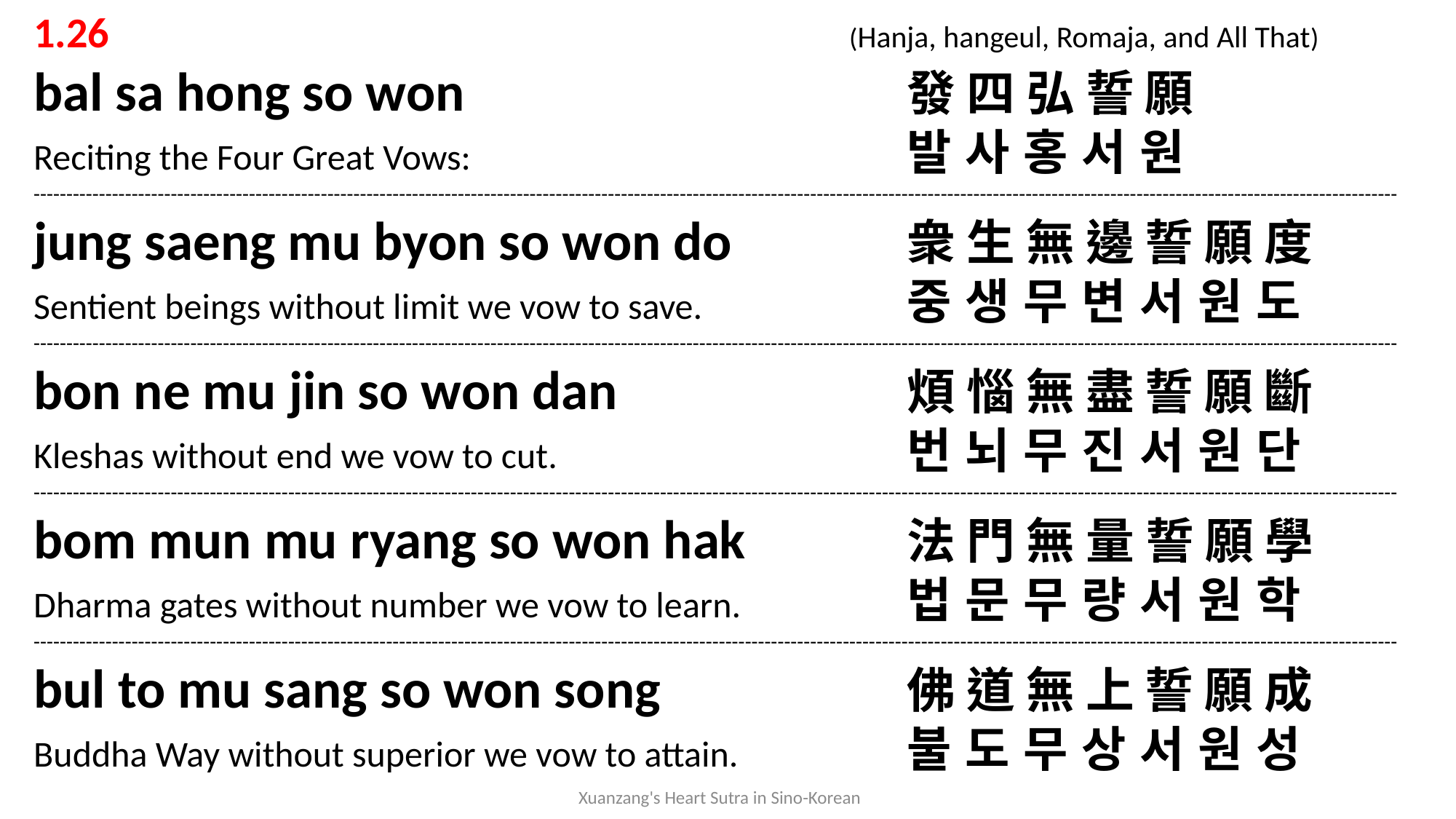

1.26						                          (Hanja, hangeul, Romaja, and All That)
bal sa hong so won                          		發 四 弘 誓 願
Reciting the Four Great Vows: 				발 사 홍 서 원
-----------------------------------------------------------------------------------------------------------------------------------------------------------------------------------------------------------------
jung saeng mu byon so won do    		衆 生 無 邊 誓 願 度
Sentient beings without limit we vow to save.		중 생 무 변 서 원 도
-----------------------------------------------------------------------------------------------------------------------------------------------------------------------------------------------------------------
bon ne mu jin so won dan             		煩 惱 無 盡 誓 願 斷
Kleshas without end we vow to cut.				번 뇌 무 진 서 원 단
-----------------------------------------------------------------------------------------------------------------------------------------------------------------------------------------------------------------
bom mun mu ryang so won hak   		法 門 無 量 誓 願 學
Dharma gates without number we vow to learn.		법 문 무 량 서 원 학
-----------------------------------------------------------------------------------------------------------------------------------------------------------------------------------------------------------------
bul to mu sang so won song         		佛 道 無 上 誓 願 成
Buddha Way without superior we vow to attain.		불 도 무 상 서 원 성
Xuanzang's Heart Sutra in Sino-Korean